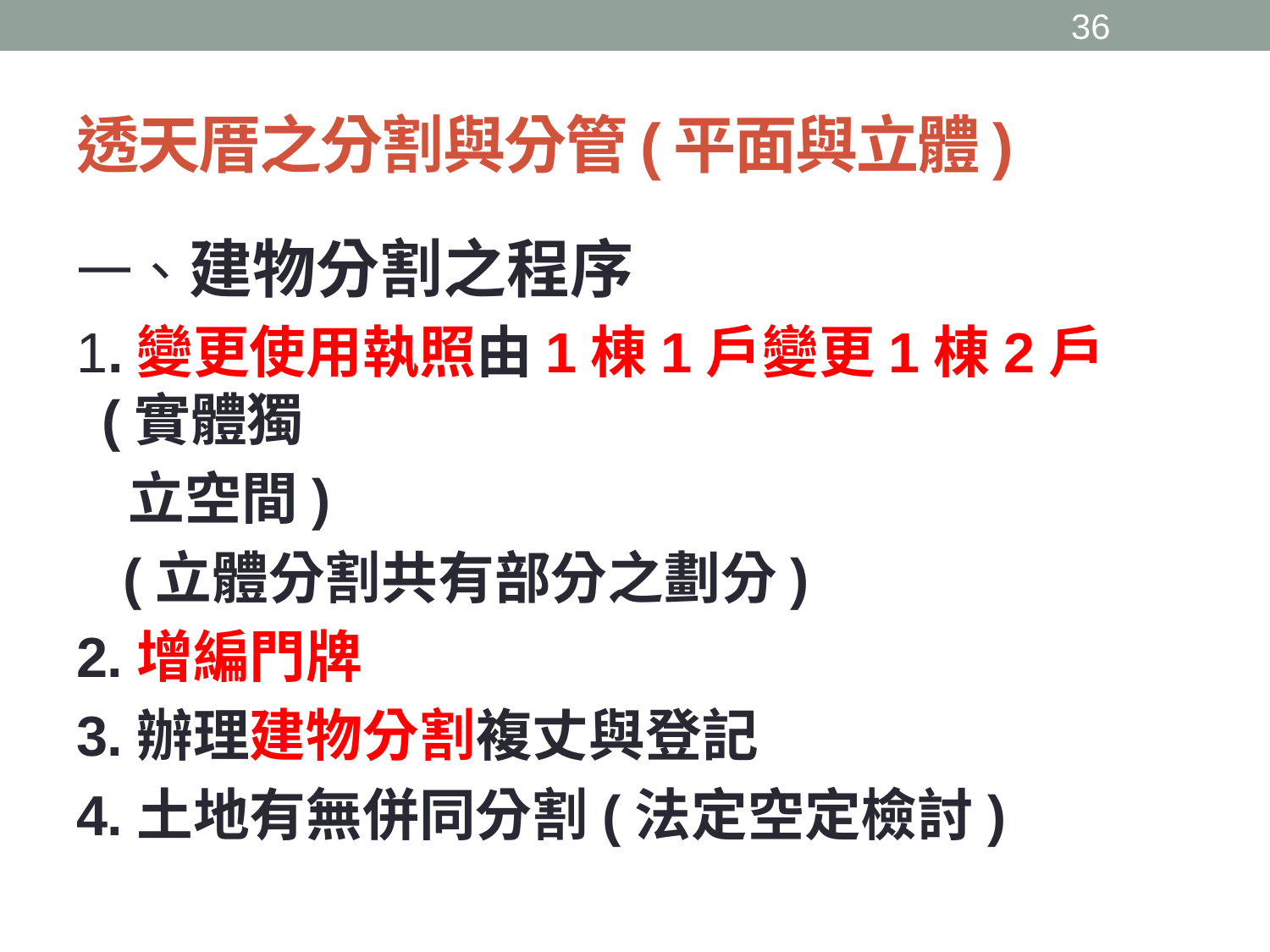

36
# 透天厝之分割與分管(平面與立體)
一、建物分割之程序
1.變更使用執照由1棟1戶變更1棟2戶(實體獨
   立空間)
   (立體分割共有部分之劃分)
2.增編門牌
3.辦理建物分割複丈與登記
4.土地有無併同分割(法定空定檢討)